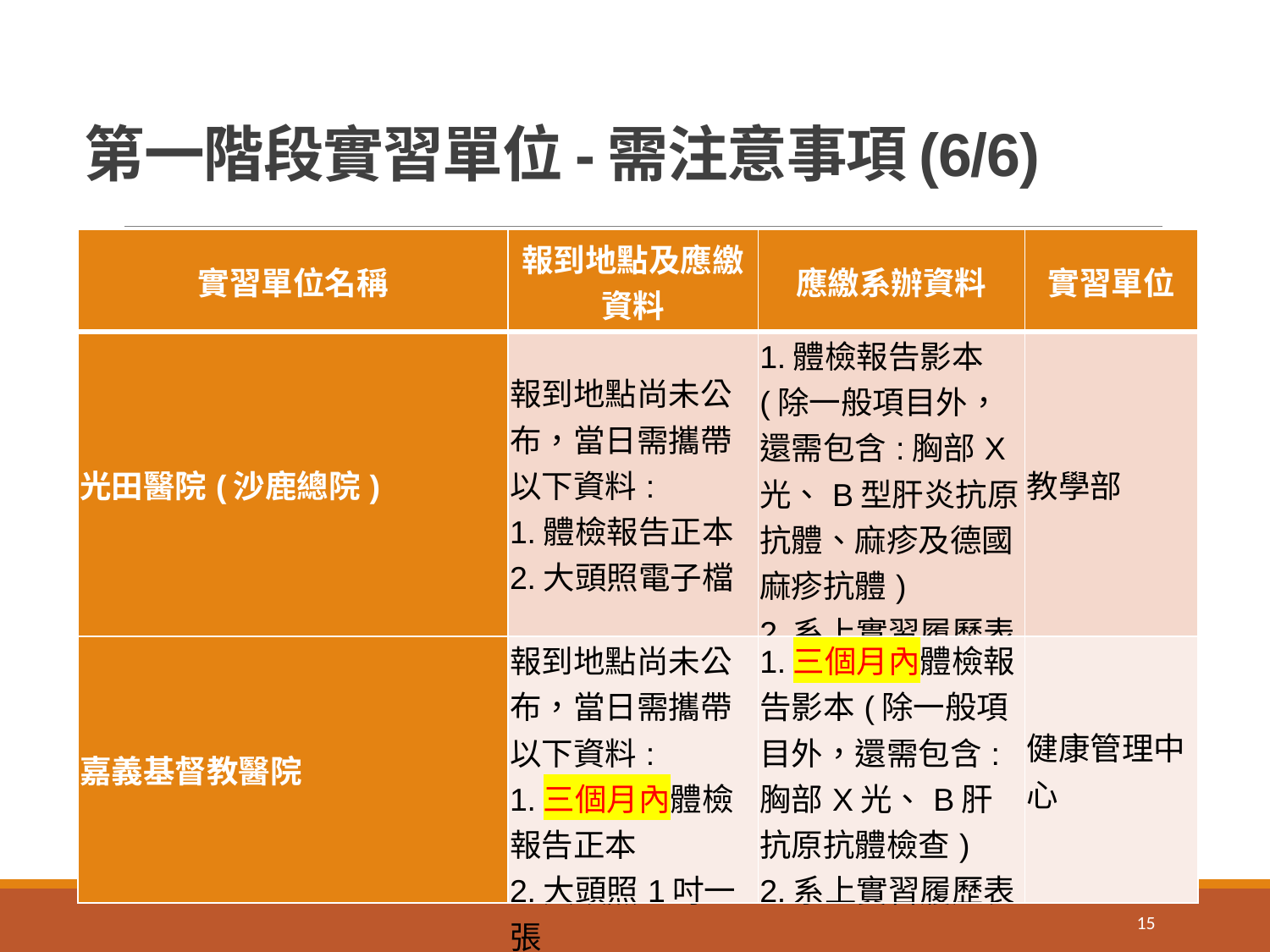

# 第一階段實習單位-需注意事項(6/6)

| 實習單位名稱 | 報到地點及應繳資料 | 應繳系辦資料 | 實習單位 |
| --- | --- | --- | --- |
| 光田醫院(沙鹿總院) | 報到地點尚未公布，當日需攜帶以下資料: 1.體檢報告正本 2.大頭照電子檔 | 1.體檢報告影本(除一般項目外，還需包含:胸部X光、B型肝炎抗原抗體、麻疹及德國麻疹抗體) 2.系上實習履歷表 3.成績證明 | 教學部 |
| 嘉義基督教醫院 | 報到地點尚未公布，當日需攜帶以下資料: 1.三個月內體檢報告正本 2.大頭照1吋一張 | 1.三個月內體檢報告影本(除一般項目外，還需包含:胸部X光、B肝抗原抗體檢查) 2.系上實習履歷表 | 健康管理中心 |
15